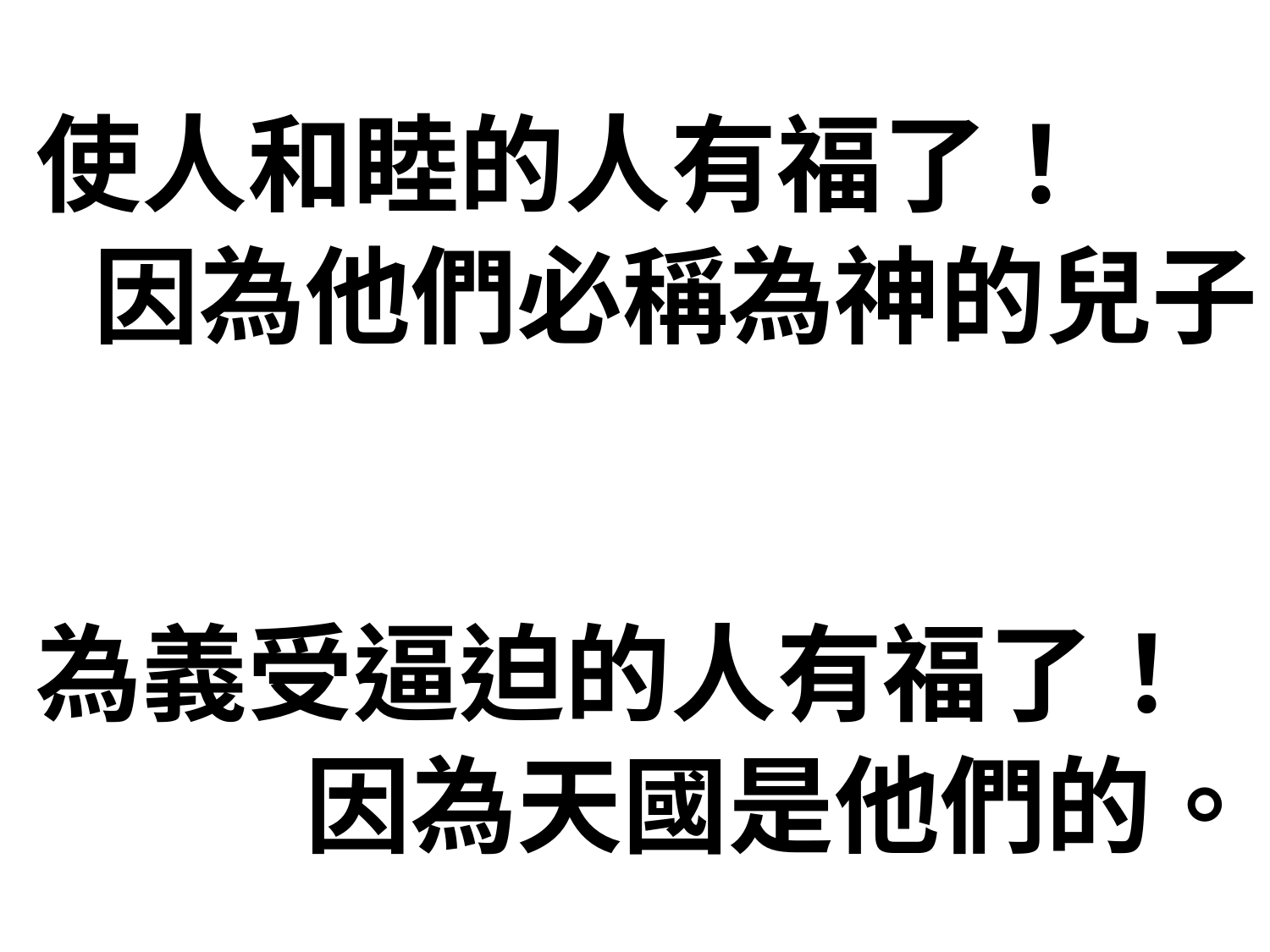

使人和睦的人有福了！
因為他們必稱為神的兒子。

為義受逼迫的人有福了！
因為天國是他們的。